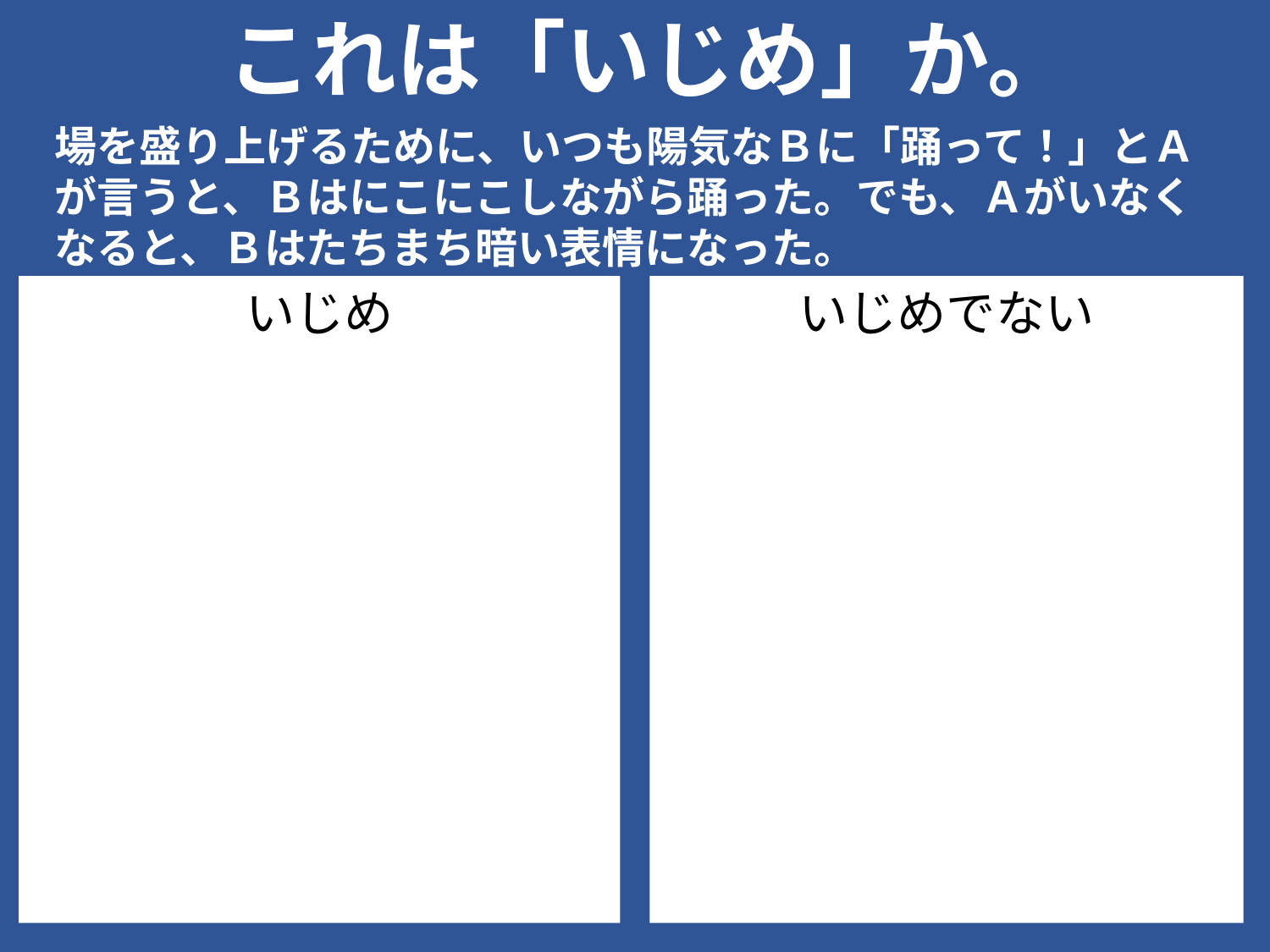

これは「いじめ」か。
場を盛り上げるために、いつも陽気なＢに「踊って！」とＡが言うと、Ｂはにこにこしながら踊った。でも、Ａがいなくなると、Ｂはたちまち暗い表情になった。
いじめ

いじめでない